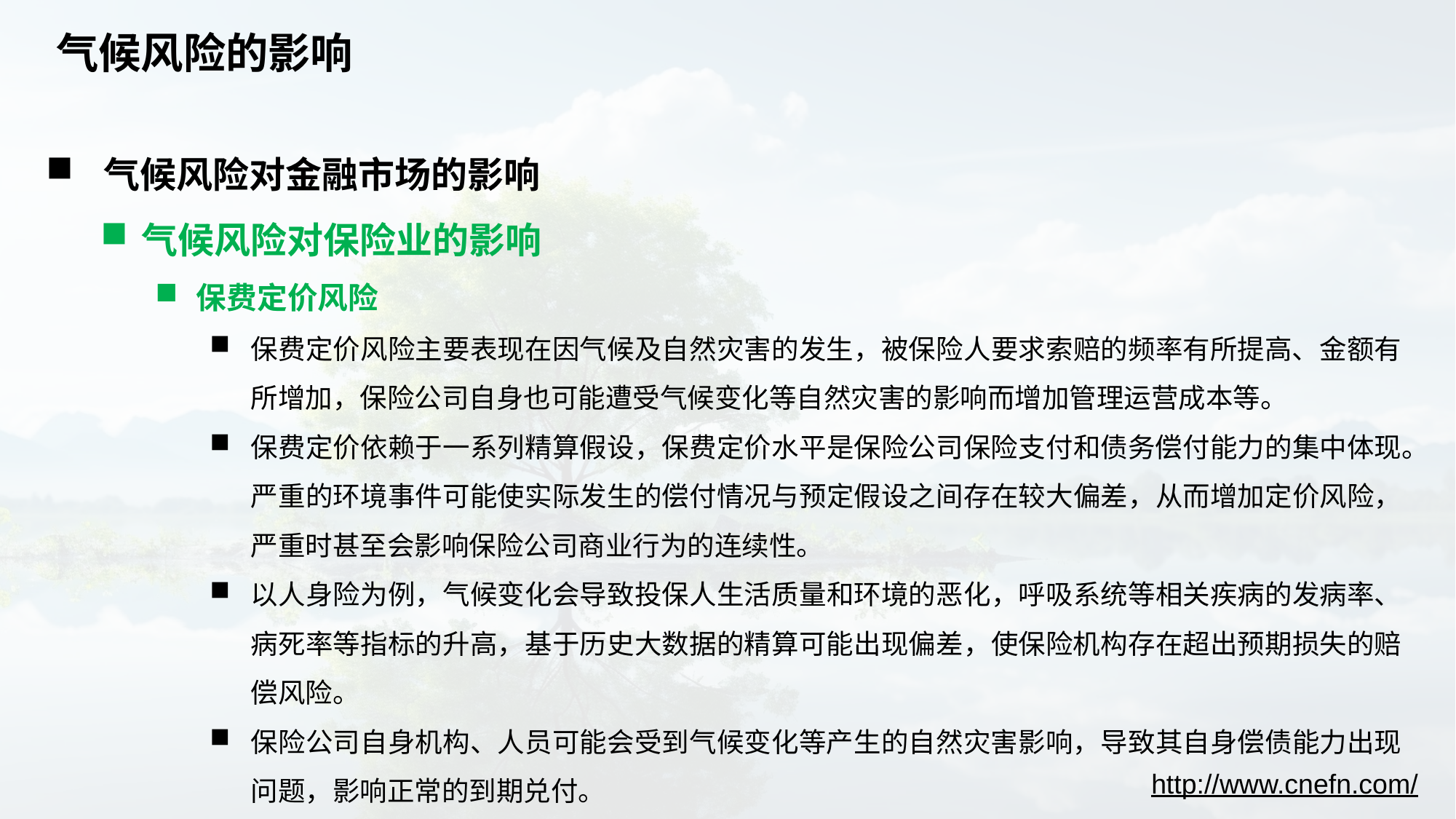

# 气候风险的影响
 气候风险对金融市场的影响
气候风险对保险业的影响
保费定价风险
保费定价风险主要表现在因气候及自然灾害的发生，被保险人要求索赔的频率有所提高、金额有所增加，保险公司自身也可能遭受气候变化等自然灾害的影响而增加管理运营成本等。
保费定价依赖于一系列精算假设，保费定价水平是保险公司保险支付和债务偿付能力的集中体现。严重的环境事件可能使实际发生的偿付情况与预定假设之间存在较大偏差，从而增加定价风险，严重时甚至会影响保险公司商业行为的连续性。
以人身险为例，气候变化会导致投保人生活质量和环境的恶化，呼吸系统等相关疾病的发病率、病死率等指标的升高，基于历史大数据的精算可能出现偏差，使保险机构存在超出预期损失的赔偿风险。
保险公司自身机构、人员可能会受到气候变化等产生的自然灾害影响，导致其自身偿债能力出现问题，影响正常的到期兑付。